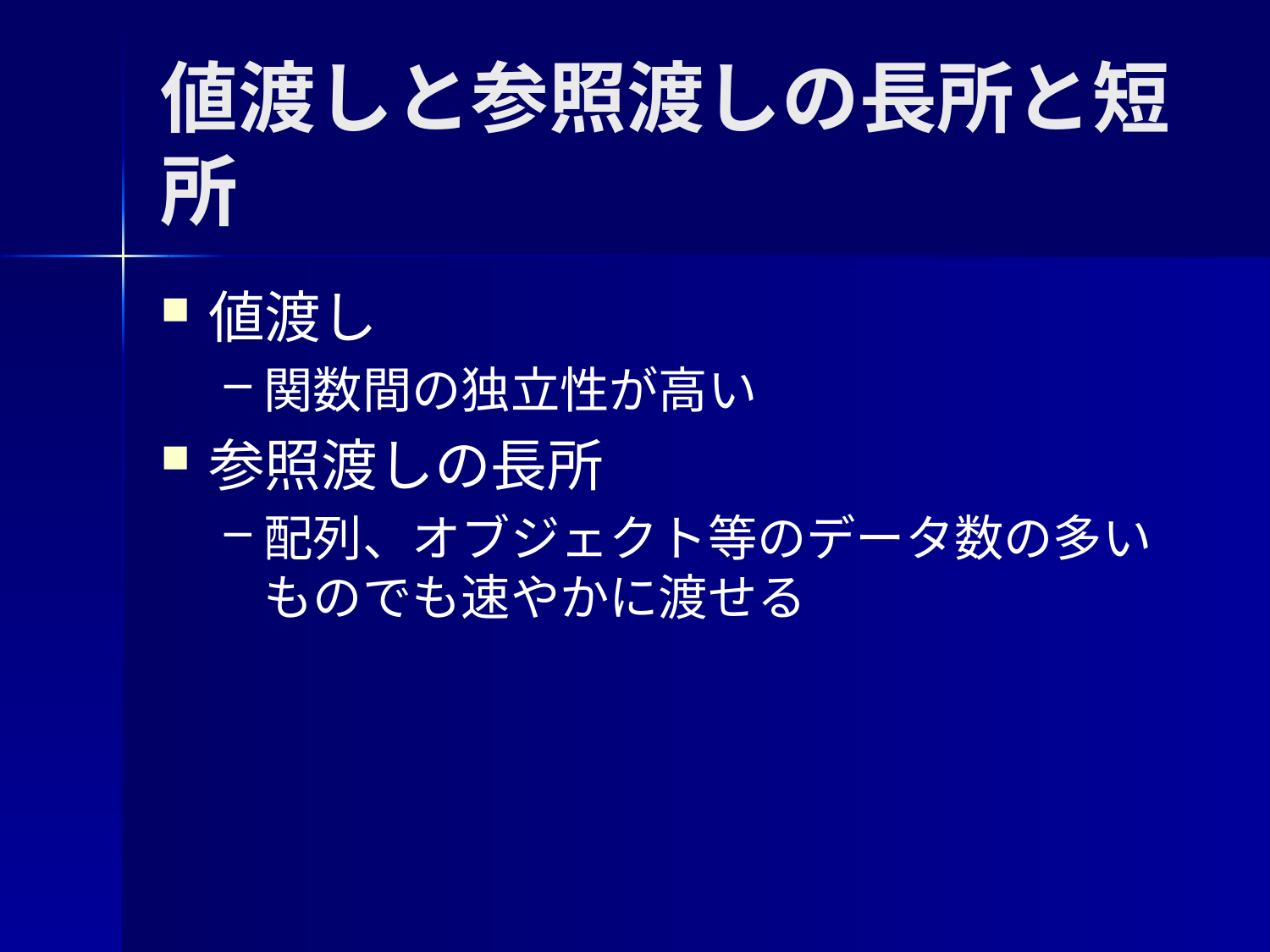

値渡しと参照渡しの長所と短所
値渡し
関数間の独立性が高い
参照渡しの長所
配列、オブジェクト等のデータ数の多いものでも速やかに渡せる